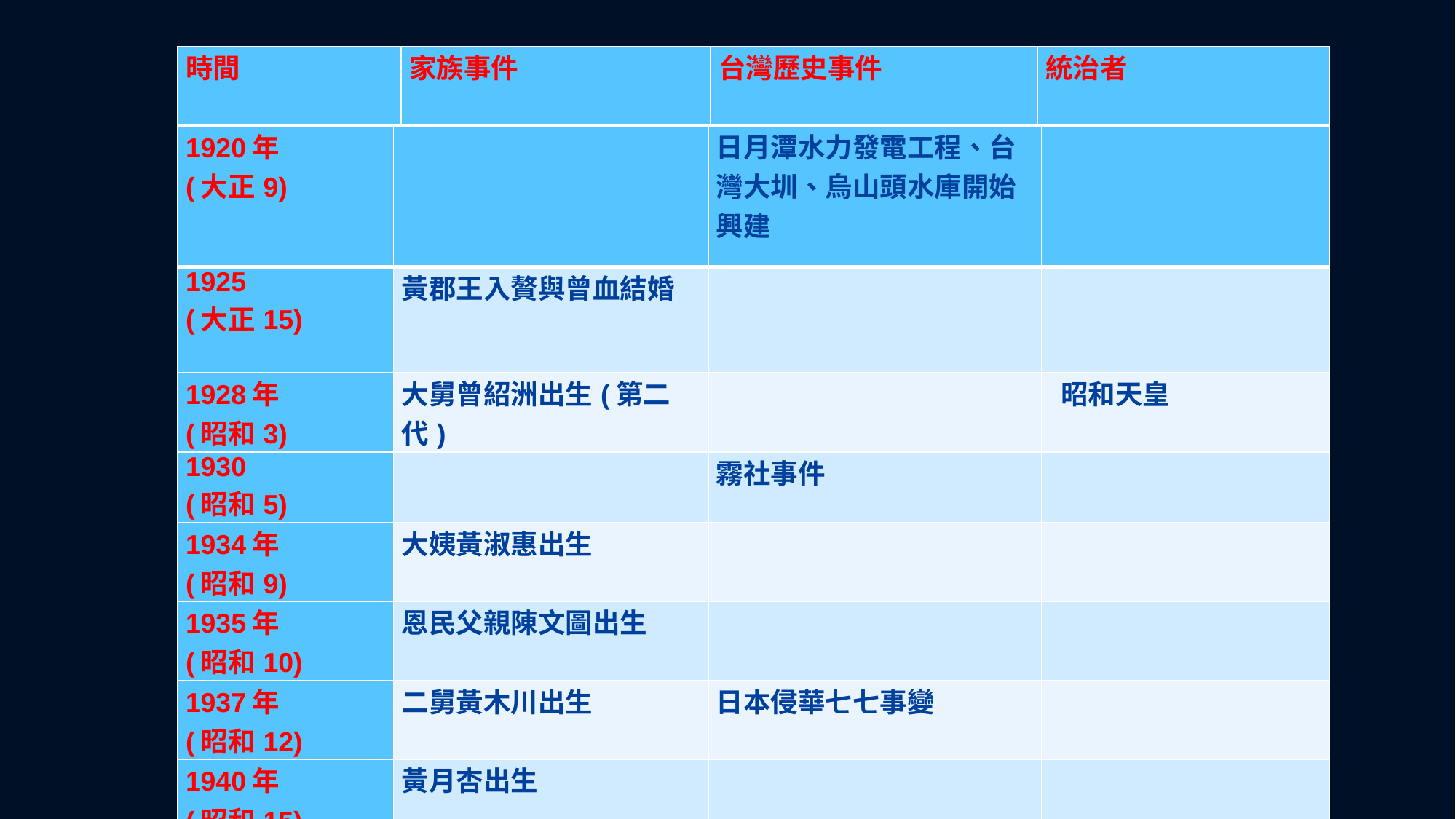

| 時間 | 家族事件 | 台灣歷史事件 | 統治者 |
| --- | --- | --- | --- |
| 1920年 (大正9) |  | 日月潭水力發電工程、台灣大圳、烏山頭水庫開始興建 |  |
| --- | --- | --- | --- |
| 1925 (大正15) | 黃郡王入贅與曾血結婚 |  |  |
| 1928年 (昭和3) | 大舅曾紹洲出生(第二代) |  | 昭和天皇 |
| 1930 (昭和5) |  | 霧社事件 |  |
| 1934年 (昭和9) | 大姨黃淑惠出生 |  |  |
| 1935年 (昭和10) | 恩民父親陳文圖出生 |  |  |
| 1937年 (昭和12) | 二舅黃木川出生 | 日本侵華七七事變 |  |
| 1940年 (昭和15) | 黃月杏出生 |  |  |